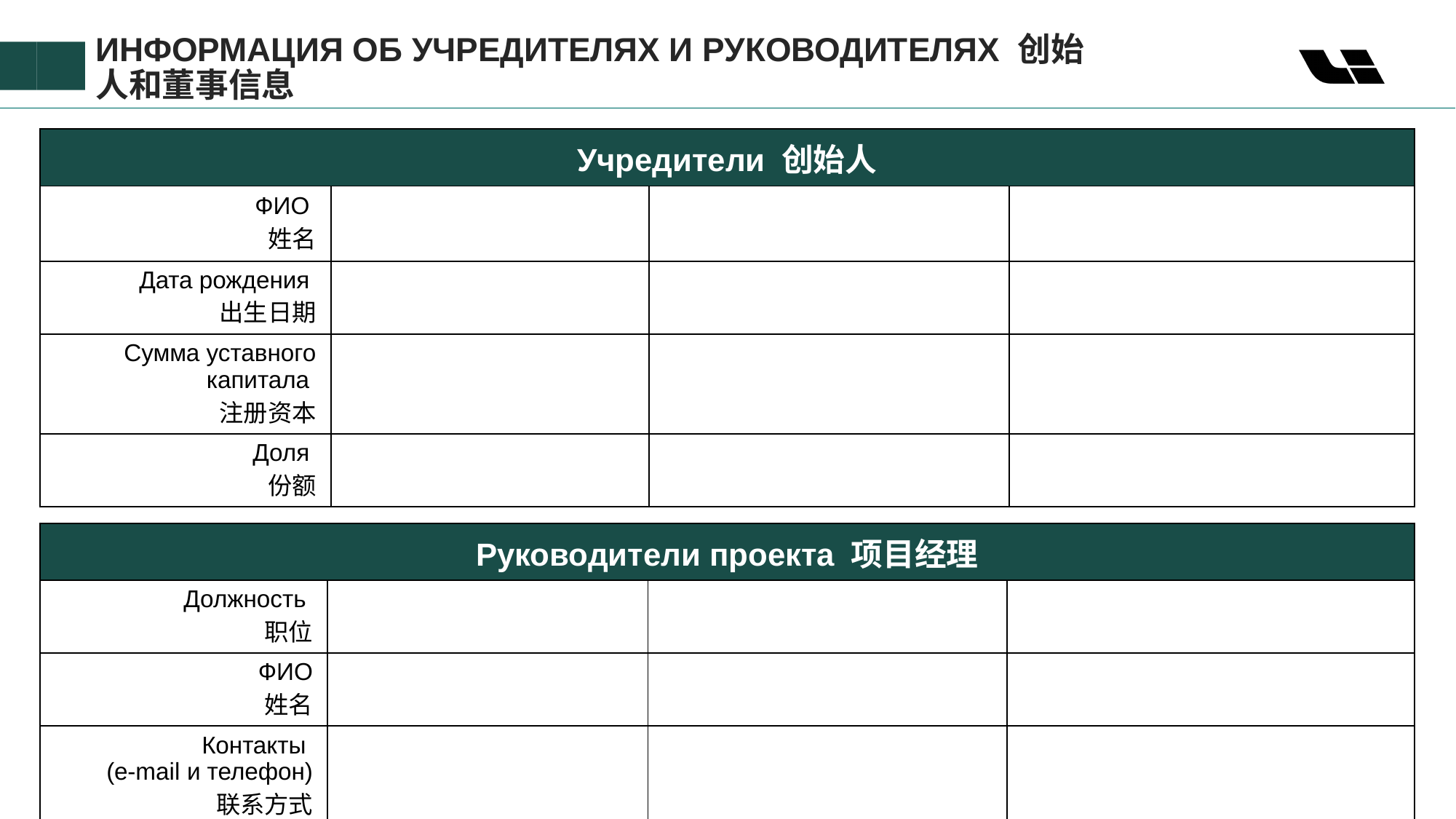

ИНФОРМАЦИЯ ОБ УЧРЕДИТЕЛЯХ И РУКОВОДИТЕЛЯХ 创始人和董事信息
| Учредители 创始人 |  |  |  |
| --- | --- | --- | --- |
| ФИО 姓名 |  |  |  |
| Дата рождения 出生日期 |  |  |  |
| Сумма уставного капитала 注册资本 |  |  |  |
| Доля 份额 |  |  |  |
| Руководители проекта 项目经理 |  |  |  |
| --- | --- | --- | --- |
| Должность 职位 |  |  |  |
| ФИО 姓名 |  |  |  |
| Контакты (e-mail и телефон) 联系方式 |  |  |  |